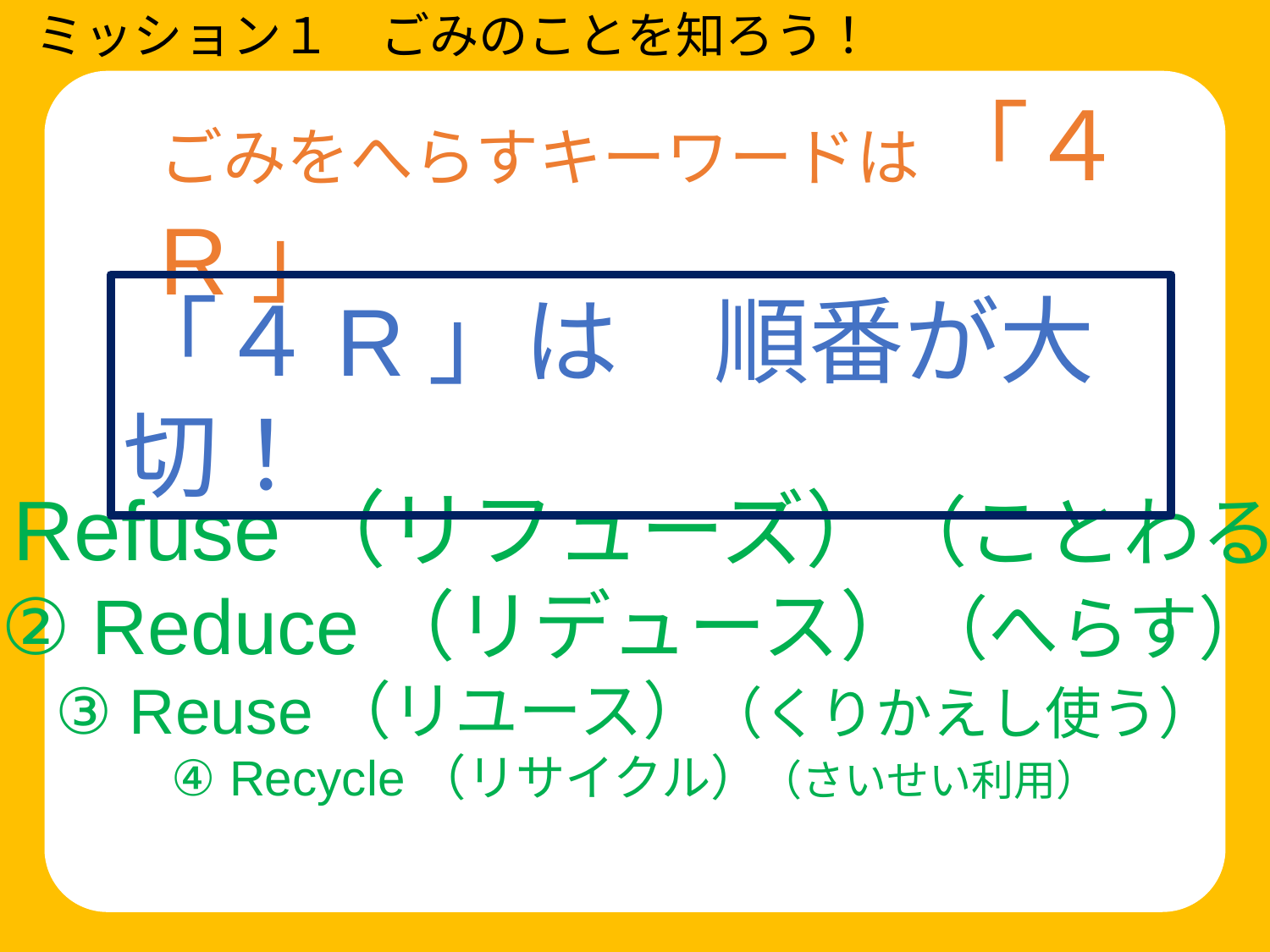

ミッション１　ごみのことを知ろう！

ごみをへらすキーワードは 「４R」
「４R」は　順番が大切！
① Refuse（リフューズ）（ことわる）
② Reduce（リデュース）（へらす）
③ Reuse（リユース）（くりかえし使う）
④ Recycle（リサイクル）（さいせい利用）